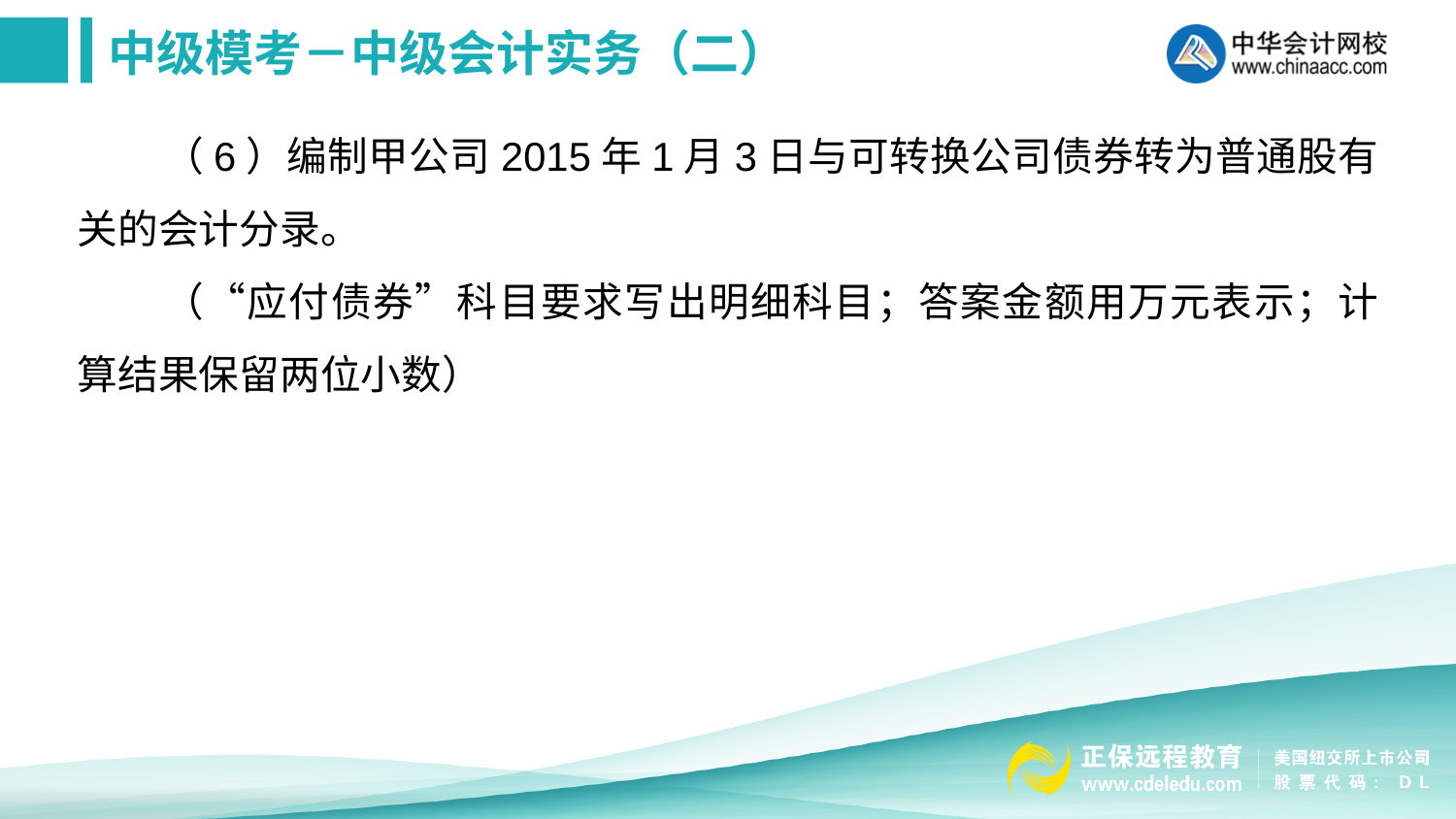

（6）编制甲公司2015年1月3日与可转换公司债券转为普通股有关的会计分录。
（“应付债券”科目要求写出明细科目；答案金额用万元表示；计算结果保留两位小数）